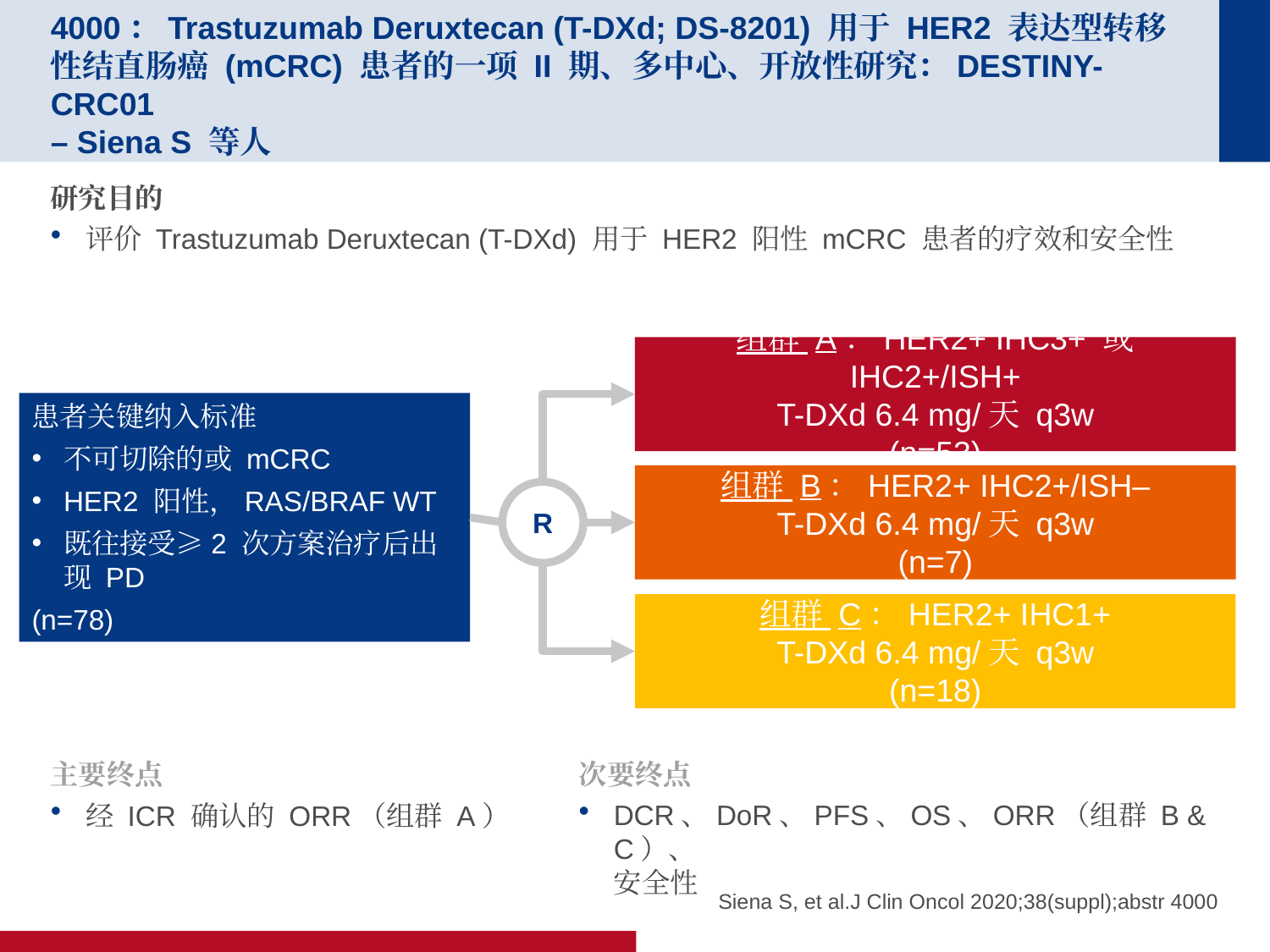

# 4000：Trastuzumab Deruxtecan (T-DXd; DS-8201) 用于 HER2 表达型转移性结直肠癌 (mCRC) 患者的一项 II 期、多中心、开放性研究：DESTINY-CRC01 – Siena S 等人
研究目的
评价 Trastuzumab Deruxtecan (T-DXd) 用于 HER2 阳性 mCRC 患者的疗效和安全性
组群 A：HER2+ IHC3+ 或 IHC2+/ISH+
T-DXd 6.4 mg/天 q3w
(n=53)
患者关键纳入标准
不可切除的或 mCRC
HER2 阳性，RAS/BRAF WT
既往接受≥2 次方案治疗后出现 PD
(n=78)
组群 B：HER2+ IHC2+/ISH–
T-DXd 6.4 mg/天 q3w
(n=7)
R
组群 C：HER2+ IHC1+
T-DXd 6.4 mg/天 q3w
(n=18)
主要终点
经 ICR 确认的 ORR（组群 A）

次要终点
DCR、DoR、PFS、OS、ORR（组群 B & C）、
安全性
Siena S, et al.J Clin Oncol 2020;38(suppl);abstr 4000